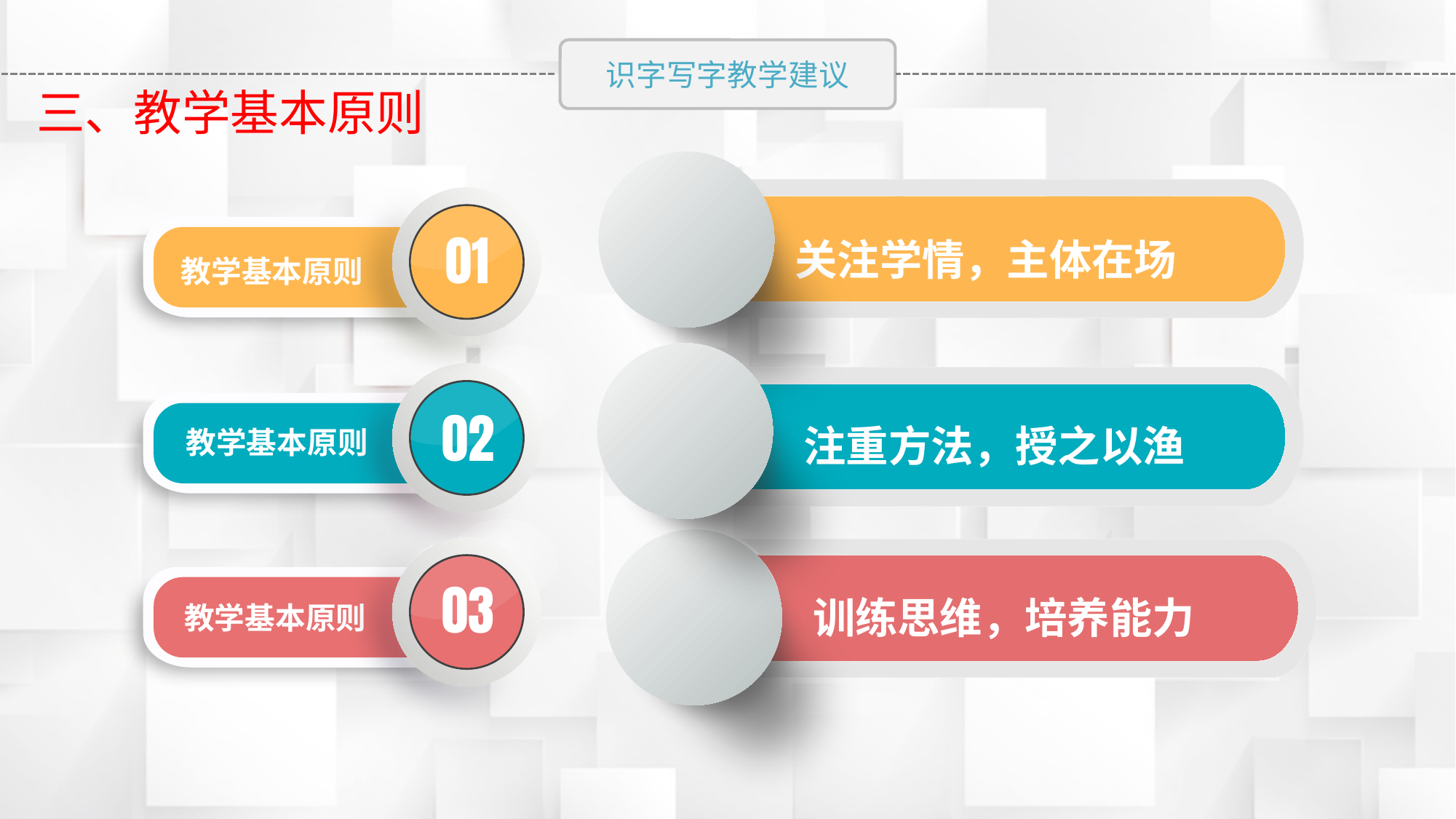

三、教学基本原则

关注学情，主体在场

01

教学基本原则

02

注重方法，授之以渔

教学基本原则

教学基本原则

03

训练思维，培养能力